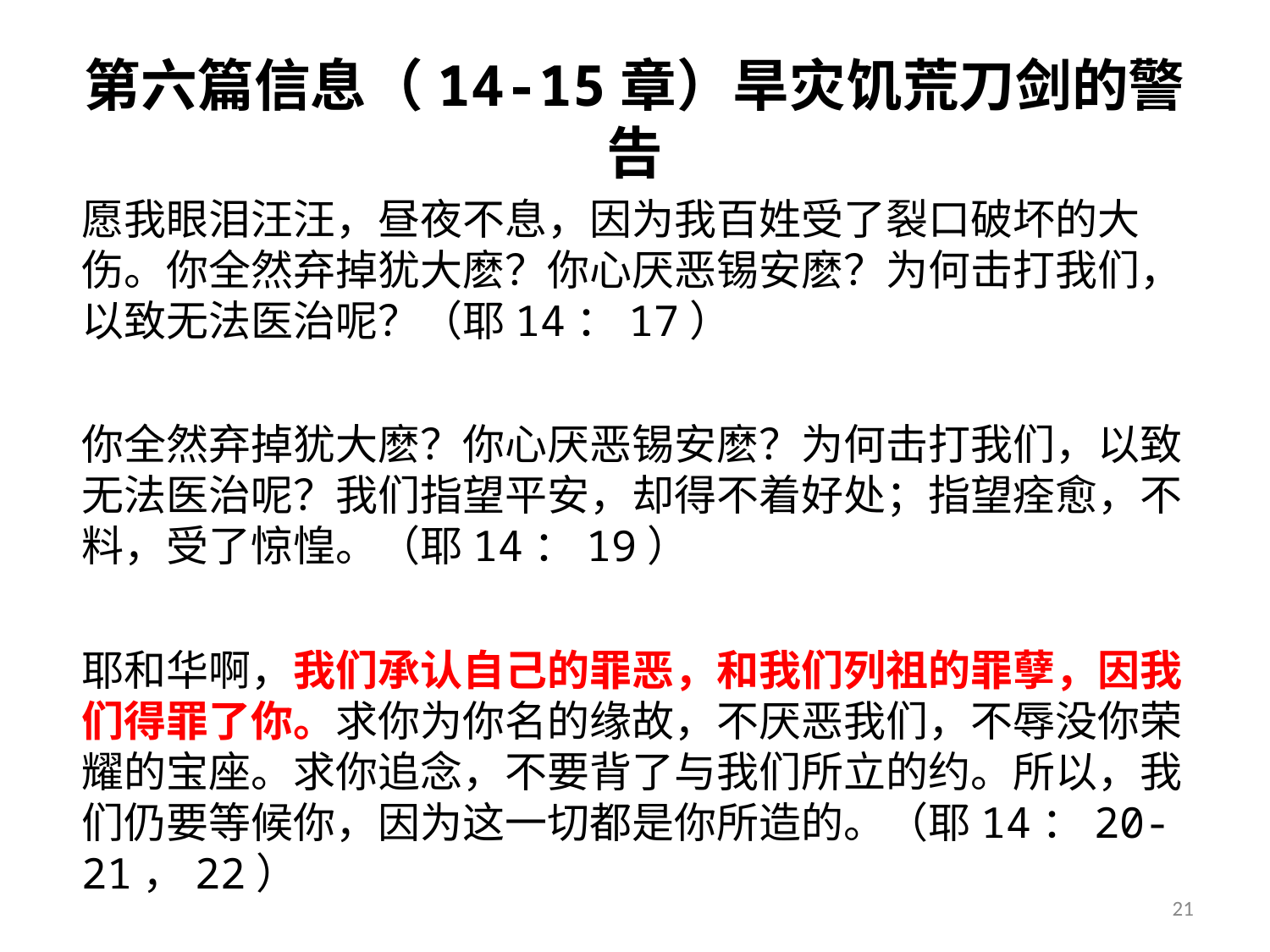

# 第六篇信息（14-15章）旱灾饥荒刀剑的警告
愿我眼泪汪汪，昼夜不息，因为我百姓受了裂口破坏的大伤。你全然弃掉犹大麽？你心厌恶锡安麽？为何击打我们，以致无法医治呢？（耶14：17）

你全然弃掉犹大麽？你心厌恶锡安麽？为何击打我们，以致无法医治呢？我们指望平安，却得不着好处；指望痊愈，不料，受了惊惶。（耶14：19）

耶和华啊，我们承认自己的罪恶，和我们列祖的罪孽，因我们得罪了你。求你为你名的缘故，不厌恶我们，不辱没你荣耀的宝座。求你追念，不要背了与我们所立的约。所以，我们仍要等候你，因为这一切都是你所造的。（耶14：20-21，22）
21